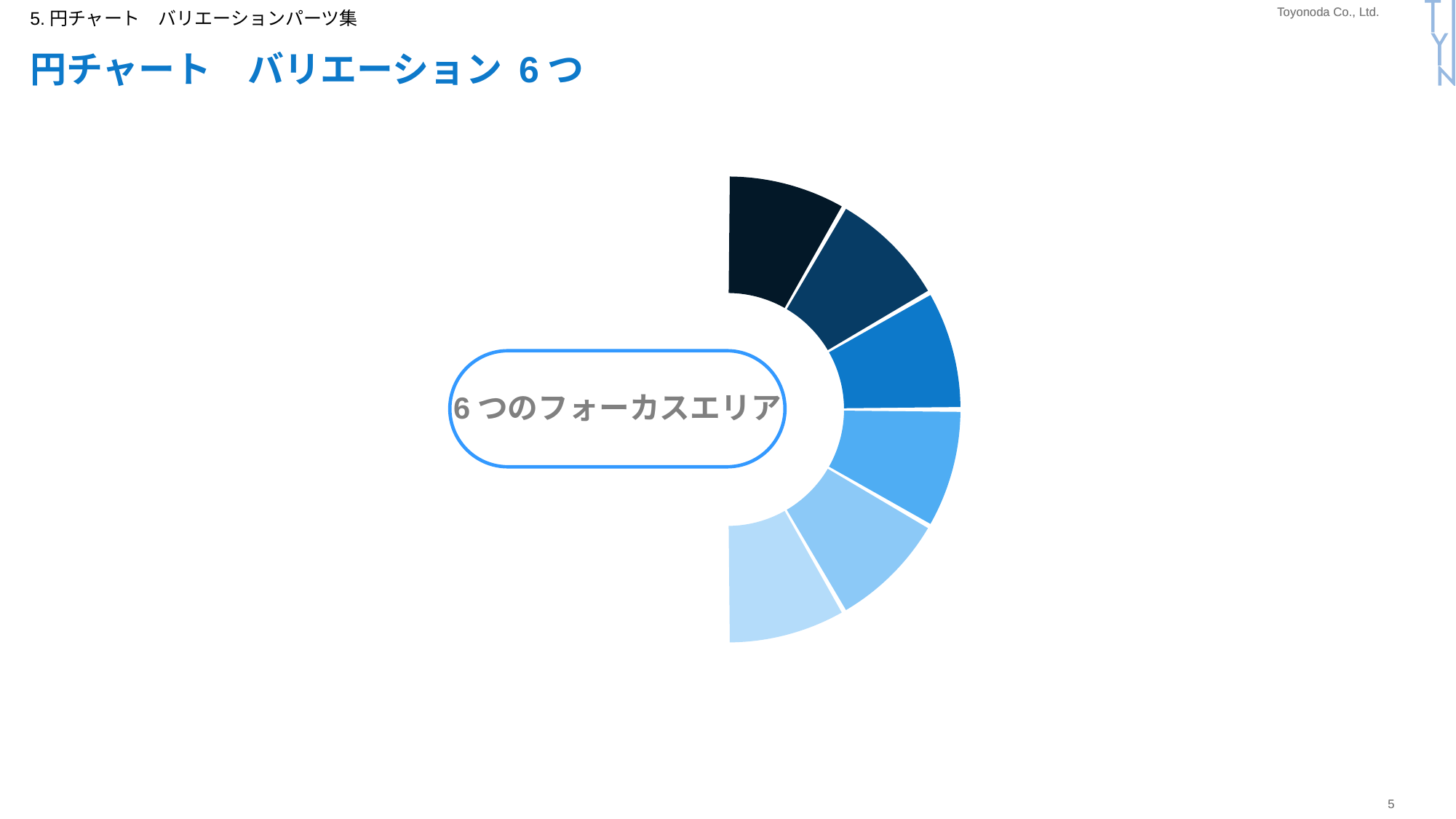

5.円チャート　バリエーションパーツ集
# 円チャート　バリエーション 6つ

### Chart

| Category | D |
|---|---|
| 第 1 四半期 | 0.15 |
| 第 2 四半期 | 8.0 |
| 第 3 四半期 | 0.34 |
| 第 4 四半期 | 8.0 |
6つのフォーカスエリア